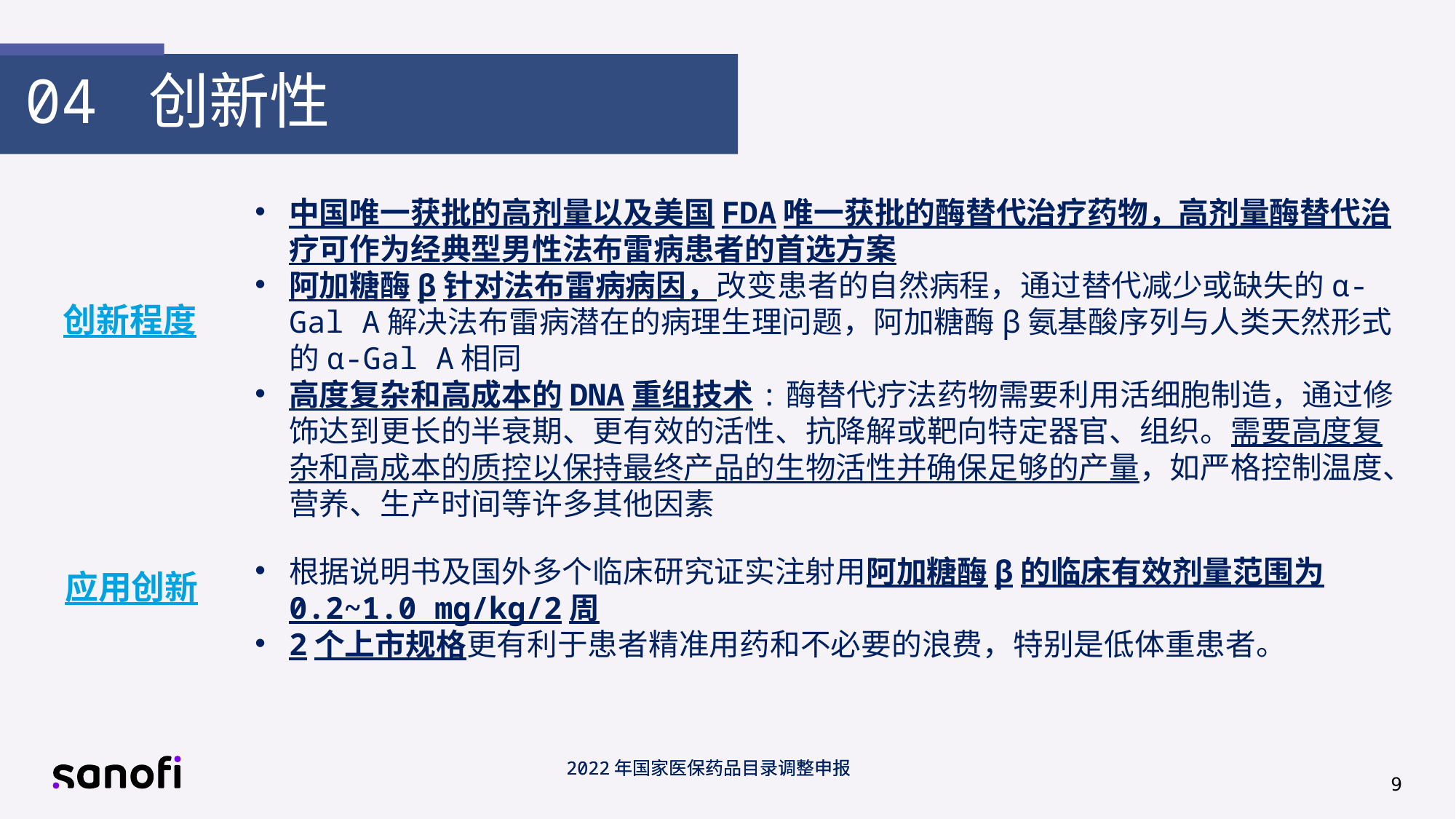

04 创新性
中国唯一获批的高剂量以及美国FDA唯一获批的酶替代治疗药物，高剂量酶替代治疗可作为经典型男性法布雷病患者的首选方案
阿加糖酶β针对法布雷病病因，改变患者的自然病程，通过替代减少或缺失的α-Gal A解决法布雷病潜在的病理生理问题，阿加糖酶β氨基酸序列与人类天然形式的α-Gal A相同
高度复杂和高成本的DNA重组技术:酶替代疗法药物需要利用活细胞制造，通过修饰达到更长的半衰期、更有效的活性、抗降解或靶向特定器官、组织。需要高度复杂和高成本的质控以保持最终产品的生物活性并确保足够的产量，如严格控制温度、营养、生产时间等许多其他因素
创新程度
根据说明书及国外多个临床研究证实注射用阿加糖酶β的临床有效剂量范围为0.2~1.0 mg/kg/2周
2个上市规格更有利于患者精准用药和不必要的浪费，特别是低体重患者。
应用创新
2022年国家医保药品目录调整申报
9